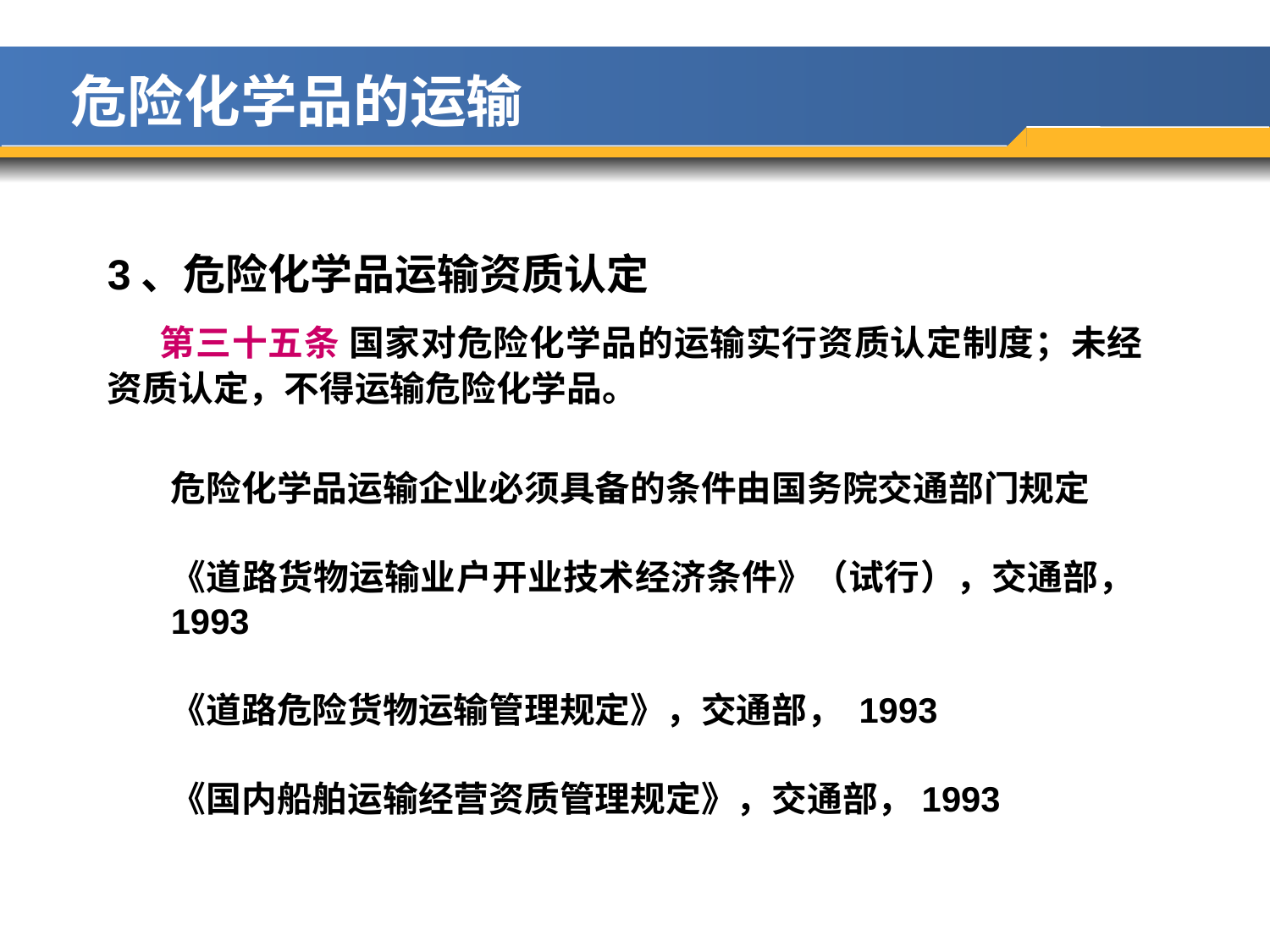

危险化学品的运输

3、危险化学品运输资质认定
    第三十五条 国家对危险化学品的运输实行资质认定制度；未经资质认定，不得运输危险化学品。

危险化学品运输企业必须具备的条件由国务院交通部门规定

《道路货物运输业户开业技术经济条件》（试行），交通部，1993

《道路危险货物运输管理规定》，交通部， 1993

《国内船舶运输经营资质管理规定》，交通部，1993